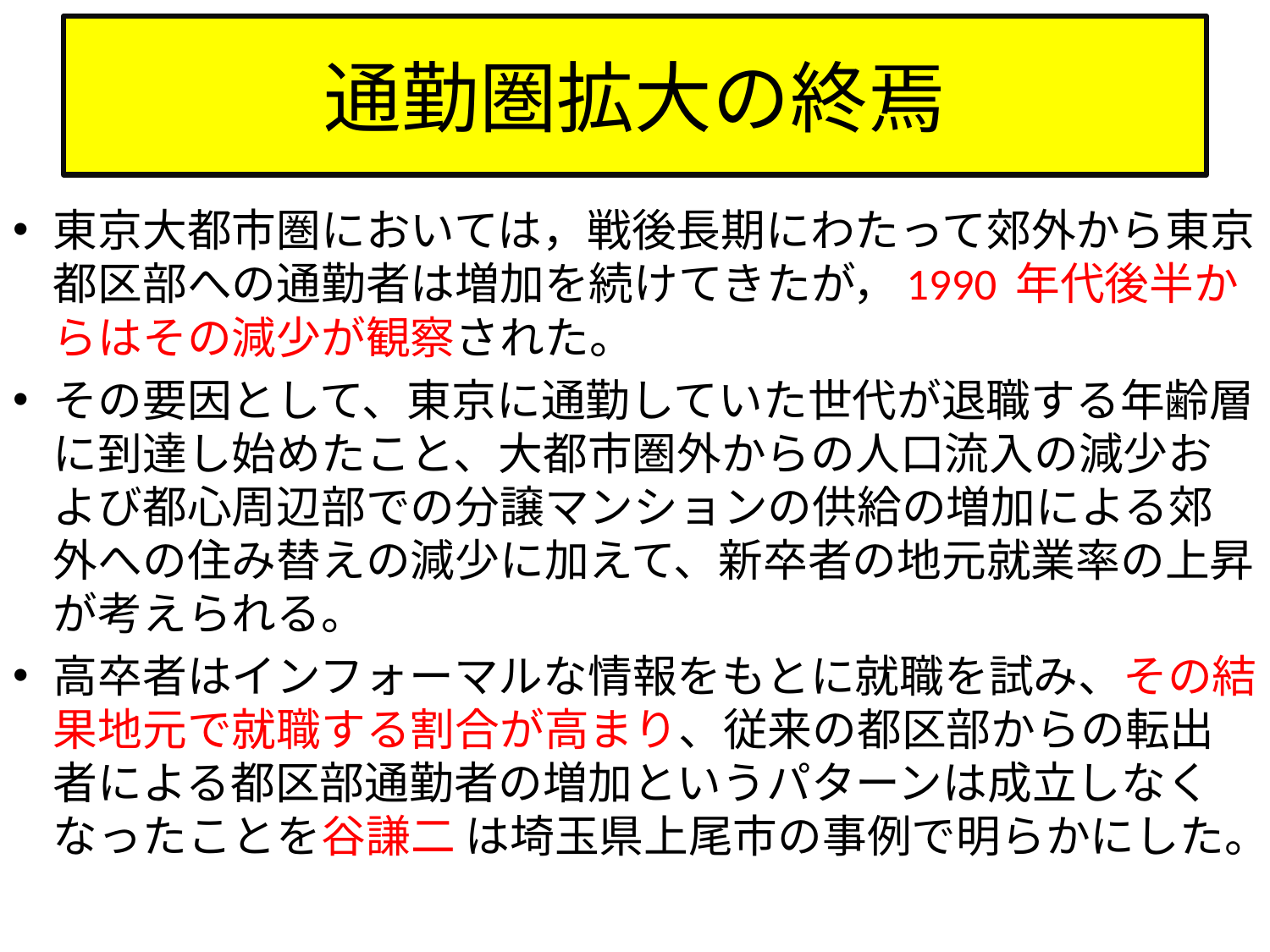

# 通勤圏拡大の終焉
東京大都市圏においては，戦後長期にわたって郊外から東京都区部への通勤者は増加を続けてきたが，1990 年代後半からはその減少が観察された。
その要因として、東京に通勤していた世代が退職する年齢層に到達し始めたこと、大都市圏外からの人口流入の減少および都心周辺部での分譲マンションの供給の増加による郊外への住み替えの減少に加えて、新卒者の地元就業率の上昇が考えられる。
高卒者はインフォーマルな情報をもとに就職を試み、その結果地元で就職する割合が高まり、従来の都区部からの転出者による都区部通勤者の増加というパターンは成立しなくなったことを谷謙二 は埼玉県上尾市の事例で明らかにした。